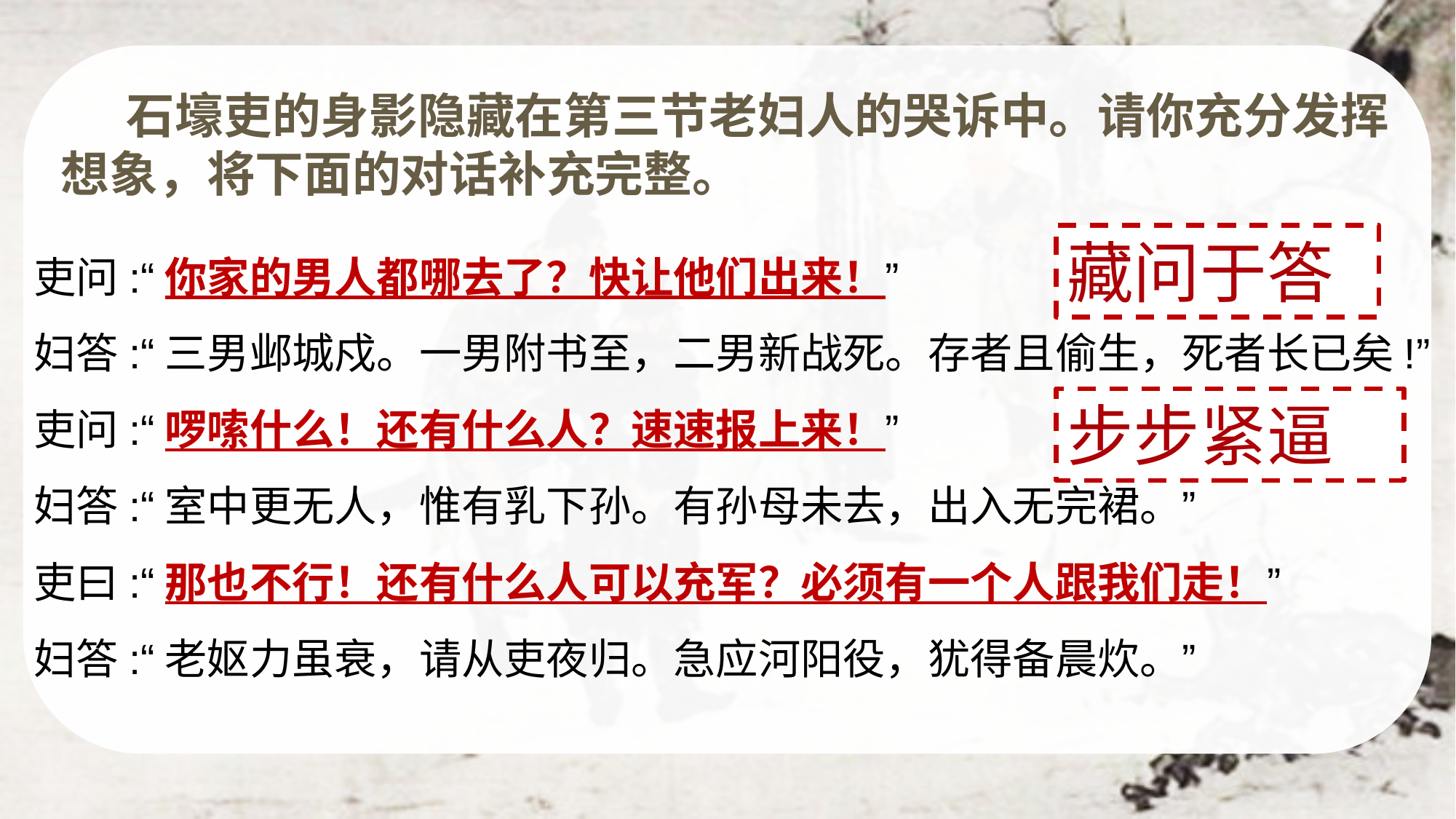

石壕吏的身影隐藏在第三节老妇人的哭诉中。请你充分发挥想象，将下面的对话补充完整。
吏问:“你家的男人都哪去了？快让他们出来！”
妇答:“三男邺城戍。一男附书至，二男新战死。存者且偷生，死者长已矣!”
吏问:“啰嗦什么！还有什么人？速速报上来！”
妇答:“室中更无人，惟有乳下孙。有孙母未去，出入无完裙。”
吏曰:“那也不行！还有什么人可以充军？必须有一个人跟我们走！”
妇答:“老妪力虽衰，请从吏夜归。急应河阳役，犹得备晨炊。”

藏问于答

步步紧逼